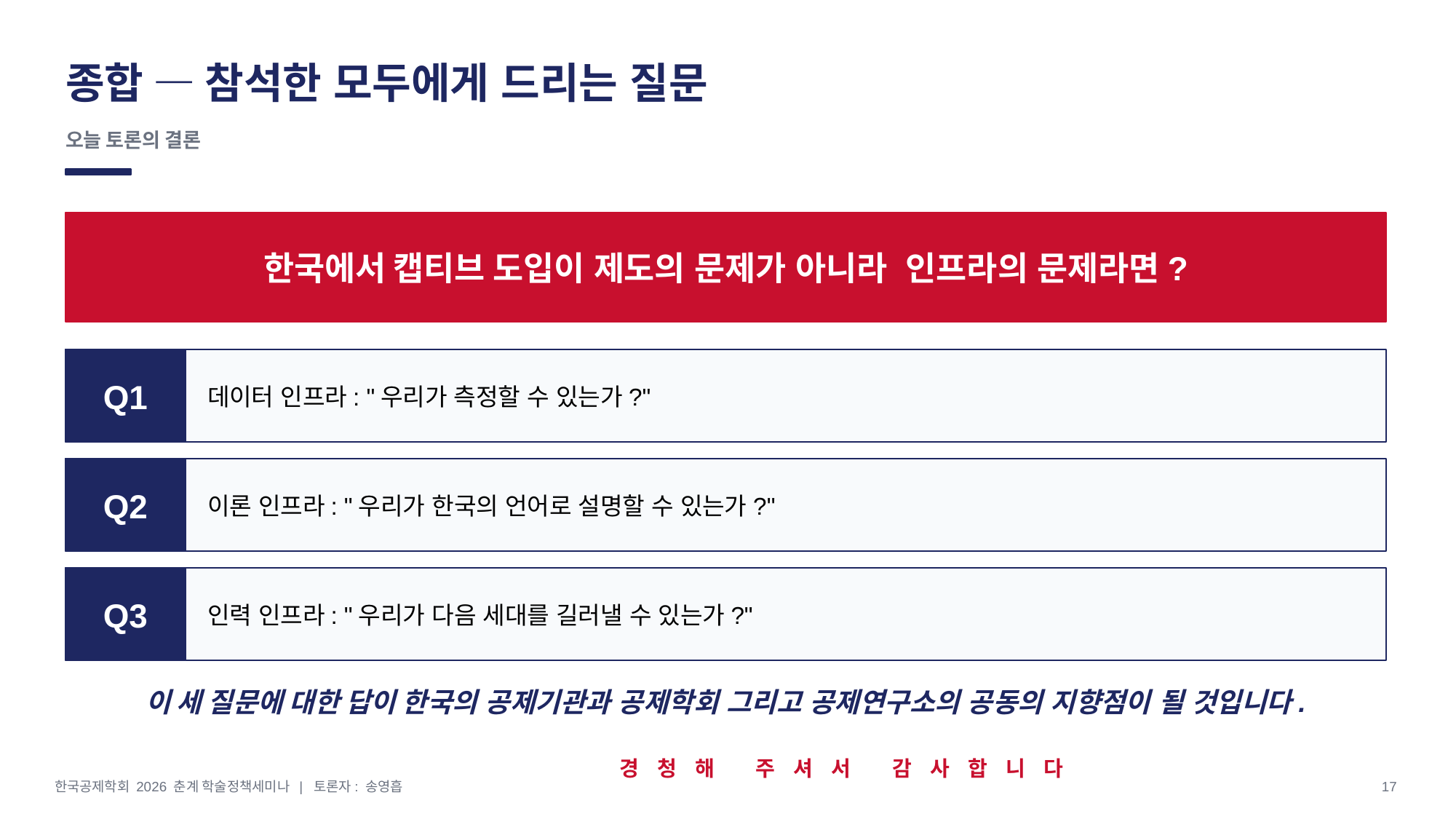

종합 — 참석한 모두에게 드리는 질문
오늘 토론의 결론

한국에서 캡티브 도입이 제도의 문제가 아니라  인프라의 문제라면?

Q1
데이터 인프라: "우리가 측정할 수 있는가?"

Q2
이론 인프라: "우리가 한국의 언어로 설명할 수 있는가?"

Q3
인력 인프라: "우리가 다음 세대를 길러낼 수 있는가?"
이 세 질문에 대한 답이 한국의 공제기관과 공제학회 그리고 공제연구소의 공동의 지향점이 될 것입니다.
경청해 주셔서 감사합니다
한국공제학회 2026 춘계 학술정책세미나  |  토론자: 송영흡
17